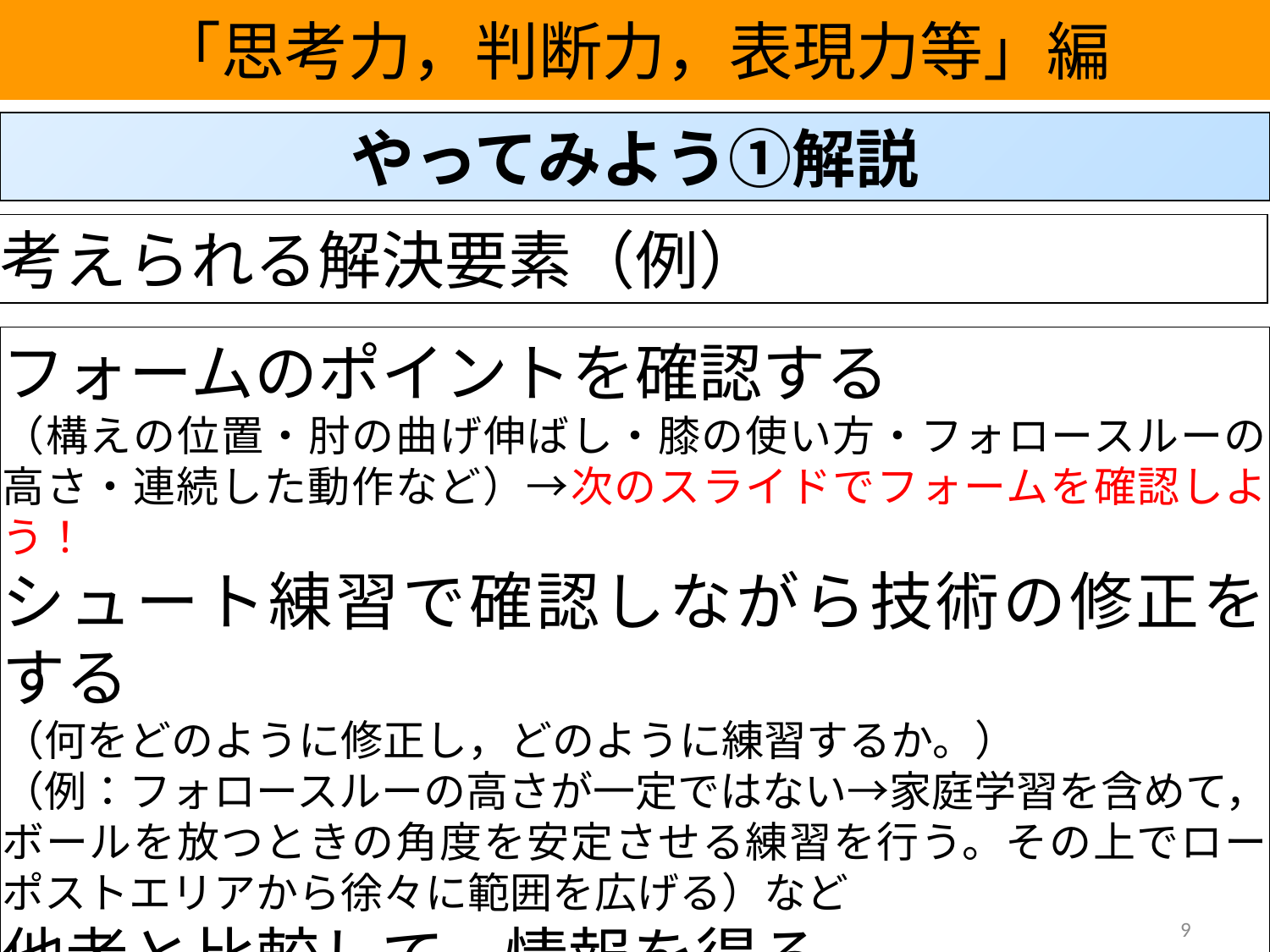

「思考力，判断力，表現力等」編
やってみよう①解説
考えられる解決要素（例）
フォームのポイントを確認する
（構えの位置・肘の曲げ伸ばし・膝の使い方・フォロースルーの高さ・連続した動作など）→次のスライドでフォームを確認しよう！
シュート練習で確認しながら技術の修正をする
（何をどのように修正し，どのように練習するか。）
（例：フォロースルーの高さが一定ではない→家庭学習を含めて，ボールを放つときの角度を安定させる練習を行う。その上でローポストエリアから徐々に範囲を広げる）など
他者と比較して、情報を得る
（お互いにシュートフォームを確認し，情報交換を行い伝え合う）
9